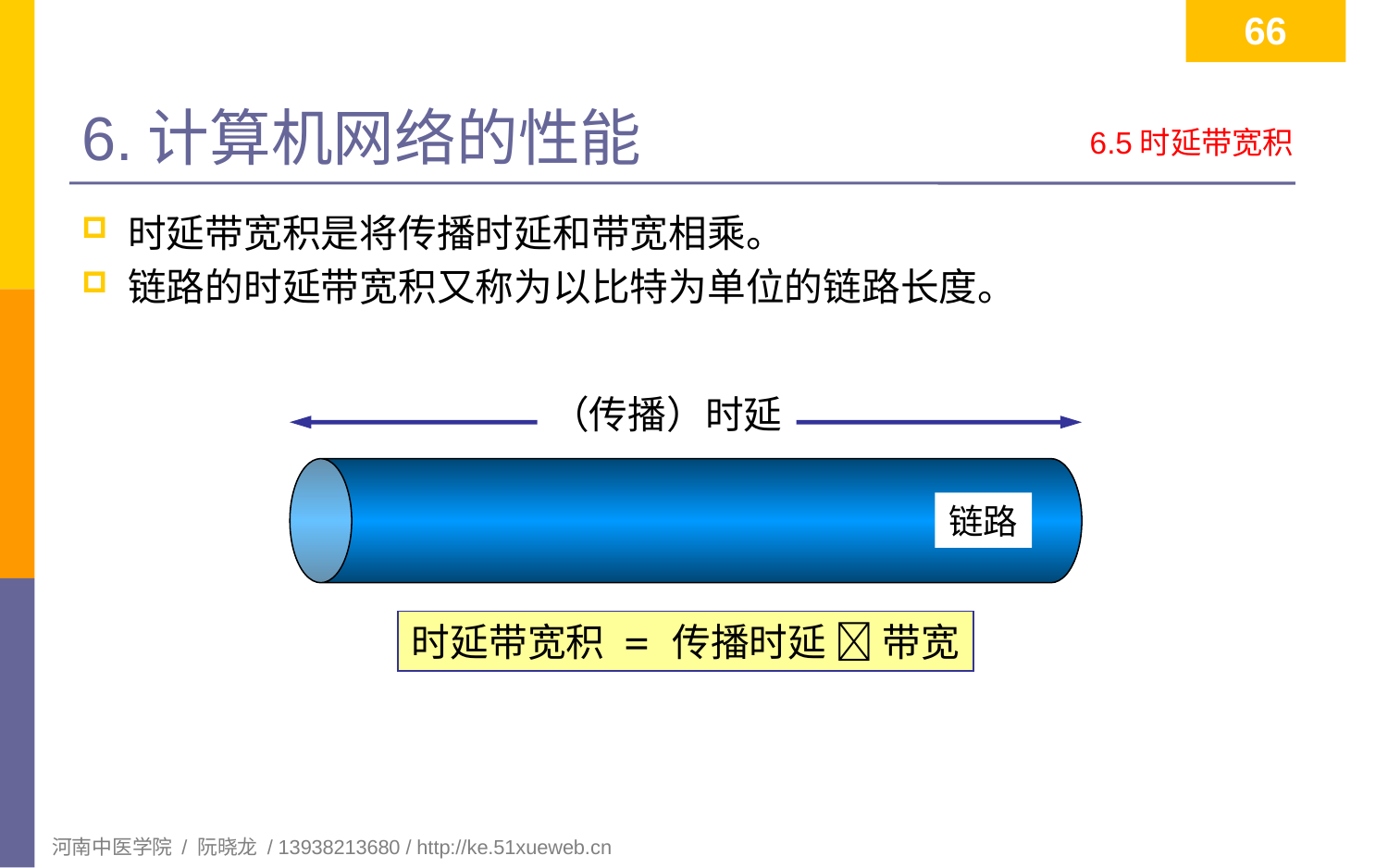

66
# 6.计算机网络的性能
6.5时延带宽积

时延带宽积是将传播时延和带宽相乘。
链路的时延带宽积又称为以比特为单位的链路长度。
（传播）时延

链路
时延带宽积 = 传播时延 × 带宽